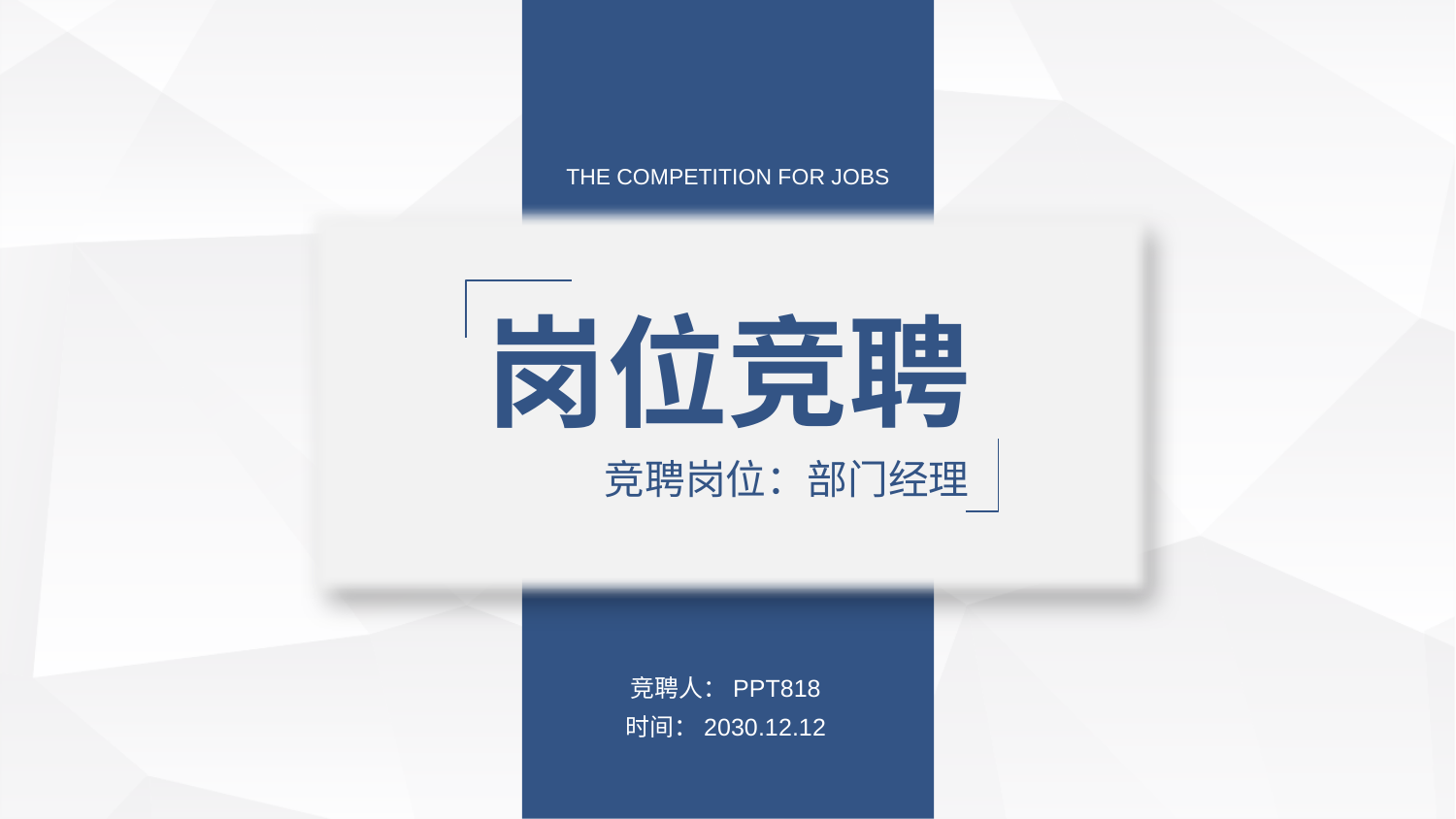

THE COMPETITION FOR JOBS

岗位竞聘

竞聘岗位：部门经理
竞聘人：PPT818
时间：2030.12.12